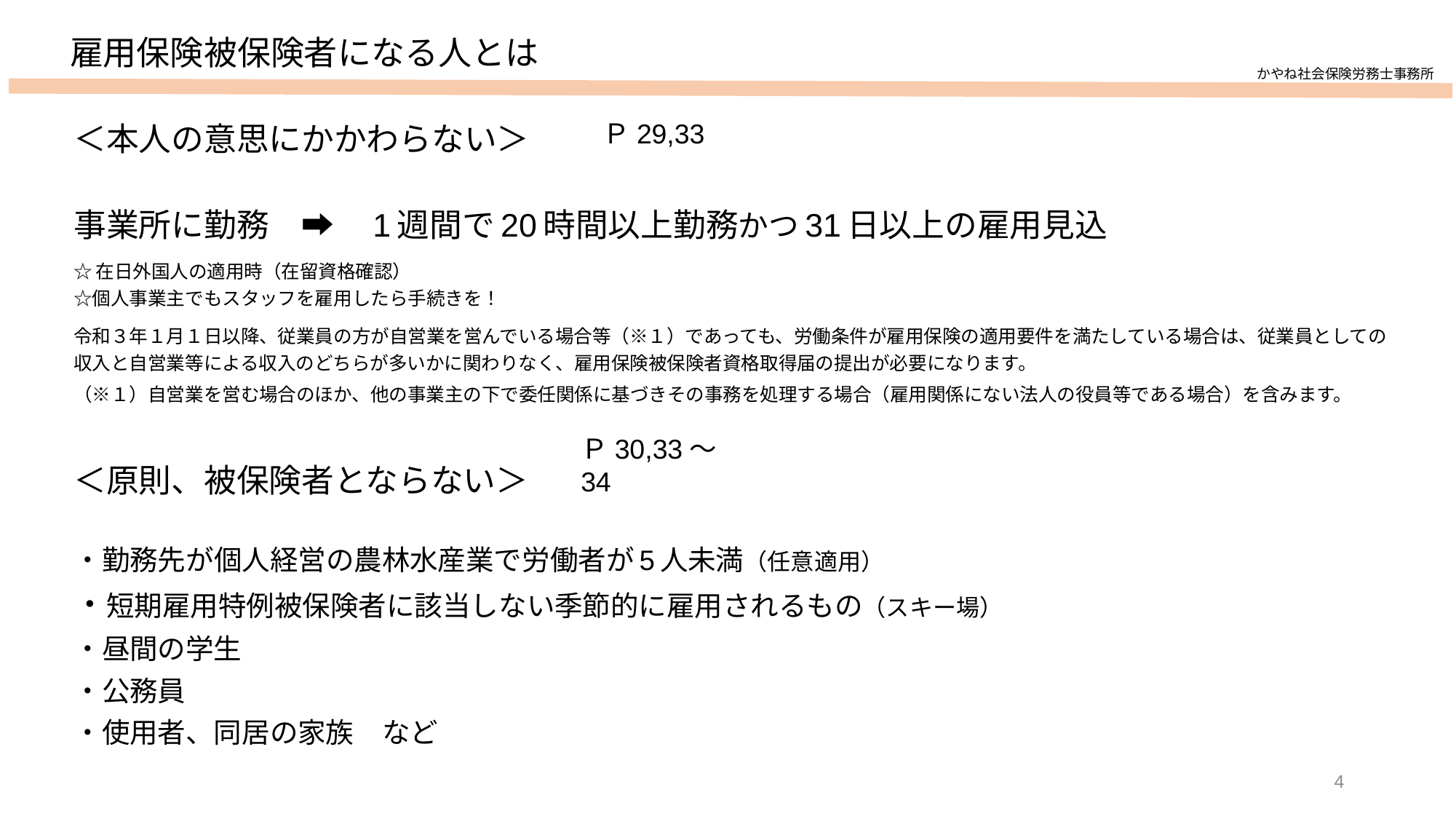

# 雇用保険被保険者になる人とは
かやね社会保険労務士事務所
Ｐ29,33
＜本人の意思にかかわらない＞
事業所に勤務　➡　1週間で20時間以上勤務かつ31日以上の雇用見込
☆在日外国人の適用時（在留資格確認）　　　　
☆個人事業主でもスタッフを雇用したら手続きを！
令和３年１月１日以降、従業員の方が自営業を営んでいる場合等（※１）であっても、労働条件が雇用保険の適用要件を満たしている場合は、従業員としての収入と自営業等による収入のどちらが多いかに関わりなく、雇用保険被保険者資格取得届の提出が必要になります。
（※１）自営業を営む場合のほか、他の事業主の下で委任関係に基づきその事務を処理する場合（雇用関係にない法人の役員等である場合）を含みます。

＜原則、被保険者とならない＞
・勤務先が個人経営の農林水産業で労働者が5人未満（任意適用）
・短期雇用特例被保険者に該当しない季節的に雇用されるもの（スキー場）
・昼間の学生
・公務員
・使用者、同居の家族　など

Ｐ30,33～34
4